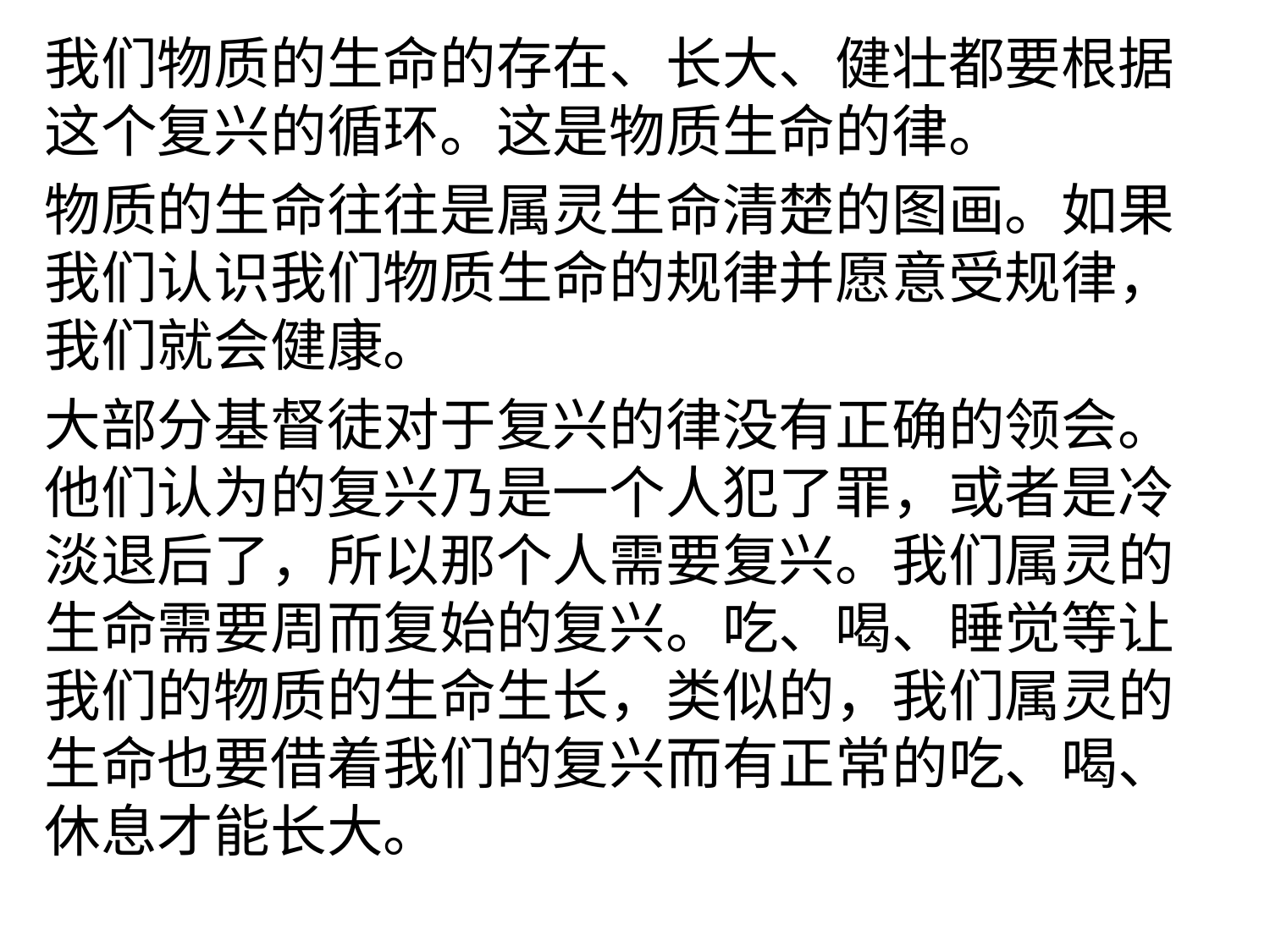

我们物质的生命的存在、长大、健壮都要根据这个复兴的循环。这是物质生命的律。
物质的生命往往是属灵生命清楚的图画。如果我们认识我们物质生命的规律并愿意受规律，我们就会健康。
大部分基督徒对于复兴的律没有正确的领会。他们认为的复兴乃是一个人犯了罪，或者是冷淡退后了，所以那个人需要复兴。我们属灵的生命需要周而复始的复兴。吃、喝、睡觉等让我们的物质的生命生长，类似的，我们属灵的生命也要借着我们的复兴而有正常的吃、喝、休息才能长大。

#